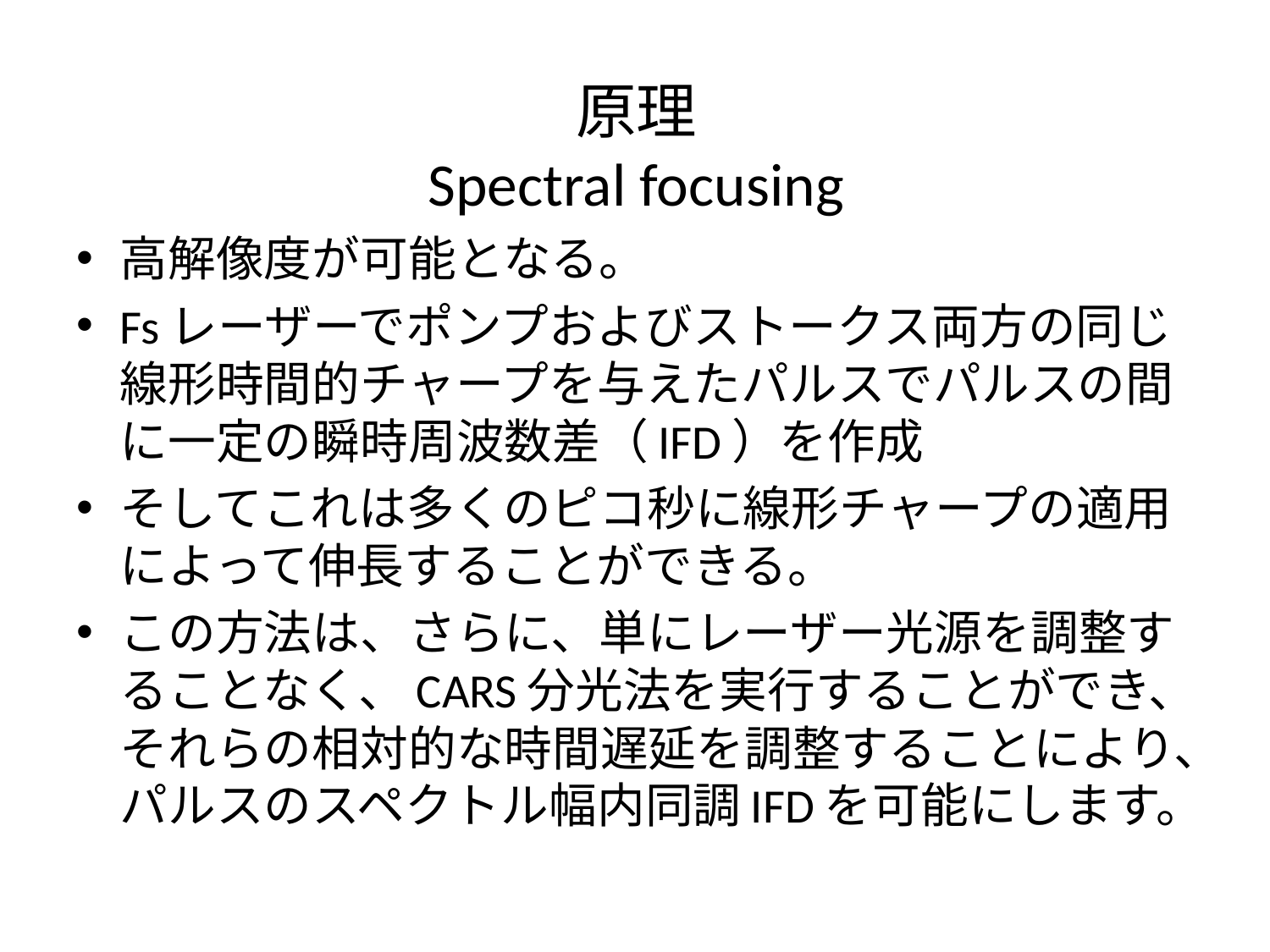

# 原理 Spectral focusing
高解像度が可能となる。
Fsレーザーでポンプおよびストークス両方の同じ線形時間的チャープを与えたパルスでパルスの間に一定の瞬時周波数差（IFD）を作成
そしてこれは多くのピコ秒に線形チャープの適用によって伸長することができる。
この方法は、さらに、単にレーザー光源を調整することなく、CARS分光法を実行することができ、それらの相対的な時間遅延を調整することにより、パルスのスペクトル幅内同調IFDを可能にします。